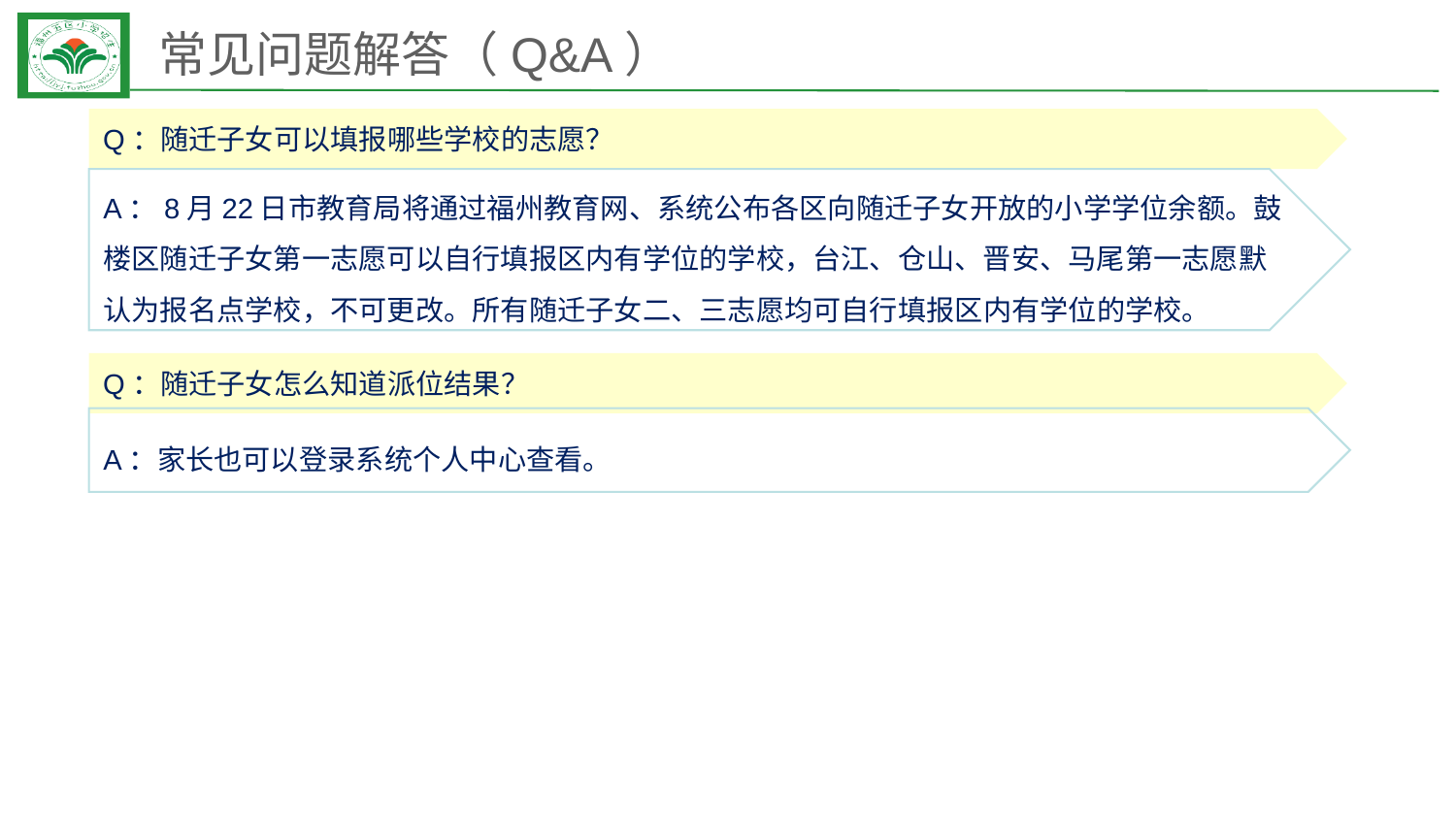

# 常见问题解答（Q&A）
Q：随迁子女可以填报哪些学校的志愿？
A：8月22日市教育局将通过福州教育网、系统公布各区向随迁子女开放的小学学位余额。鼓楼区随迁子女第一志愿可以自行填报区内有学位的学校，台江、仓山、晋安、马尾第一志愿默认为报名点学校，不可更改。所有随迁子女二、三志愿均可自行填报区内有学位的学校。
Q：随迁子女怎么知道派位结果？
A：家长也可以登录系统个人中心查看。